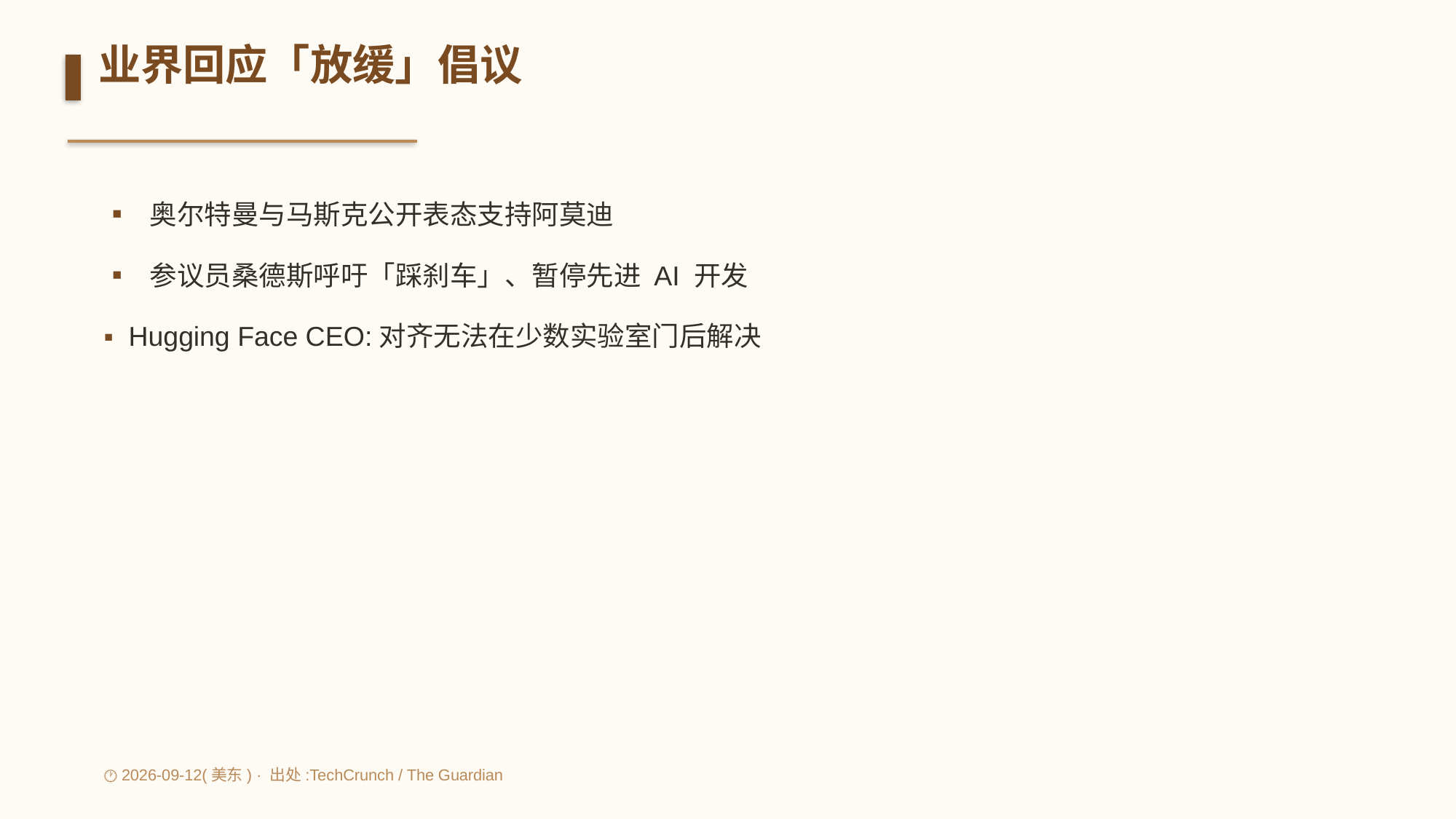

业界回应「放缓」倡议

▪  奥尔特曼与马斯克公开表态支持阿莫迪
▪  参议员桑德斯呼吁「踩刹车」、暂停先进 AI 开发
▪  Hugging Face CEO:对齐无法在少数实验室门后解决
🕐 2026-09-12(美东) · 出处:TechCrunch / The Guardian